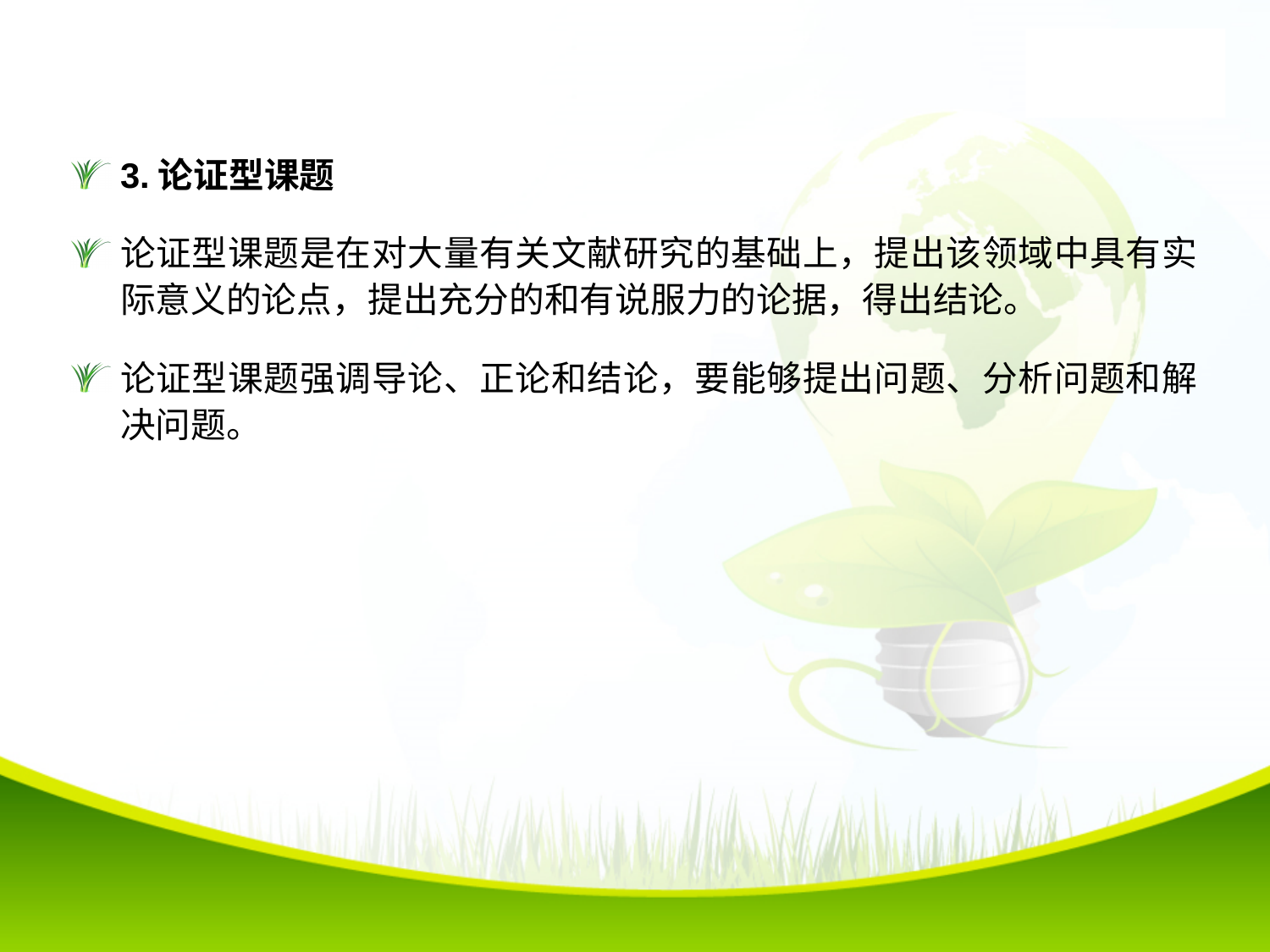

#
3.论证型课题
论证型课题是在对大量有关文献研究的基础上，提出该领域中具有实际意义的论点，提出充分的和有说服力的论据，得出结论。
论证型课题强调导论、正论和结论，要能够提出问题、分析问题和解决问题。